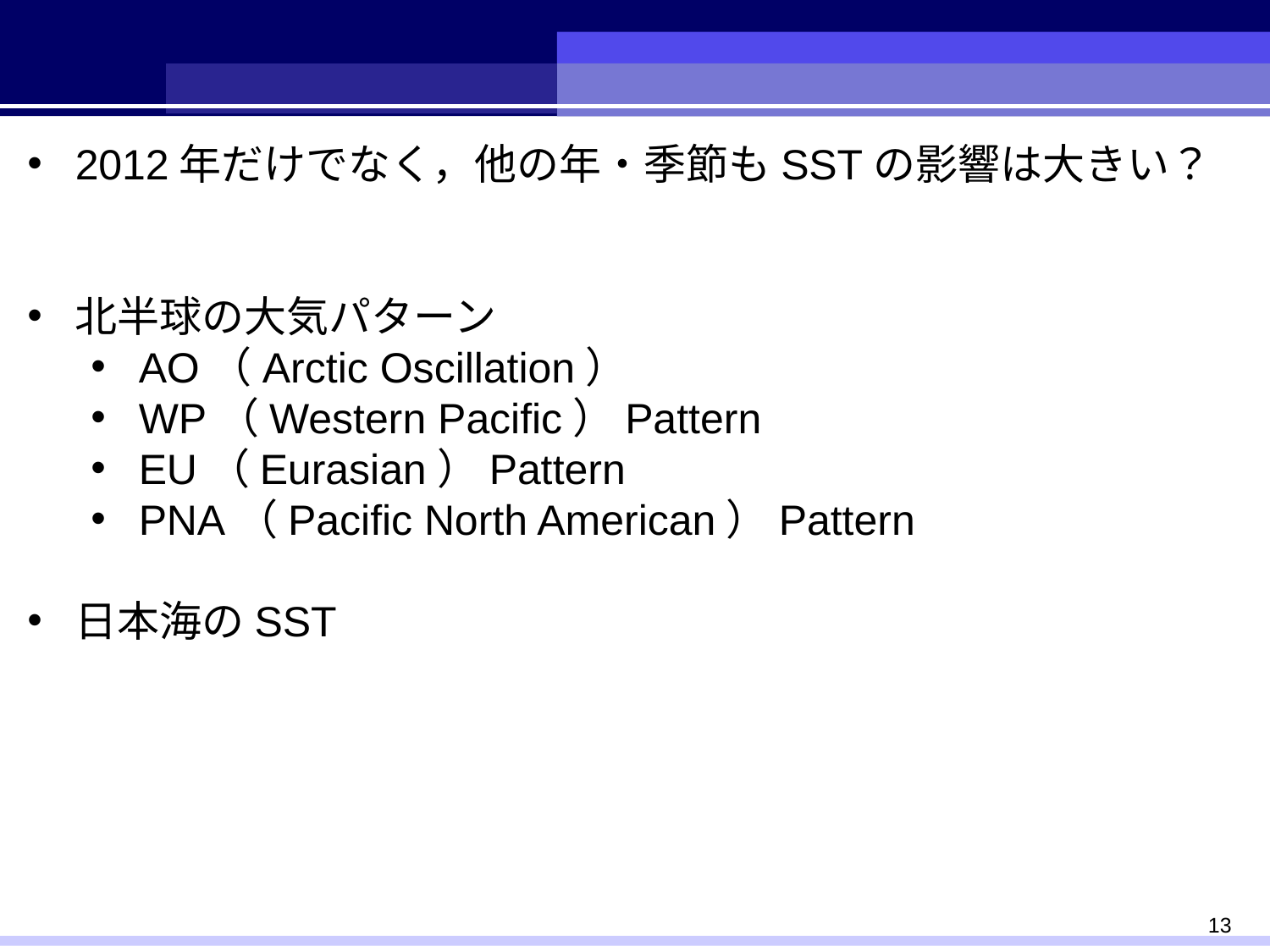

#
2012年だけでなく，他の年・季節もSSTの影響は大きい？

北半球の大気パターン
AO（Arctic Oscillation）
WP（Western Pacific）Pattern
EU（Eurasian）Pattern
PNA（Pacific North American）Pattern

日本海のSST
13